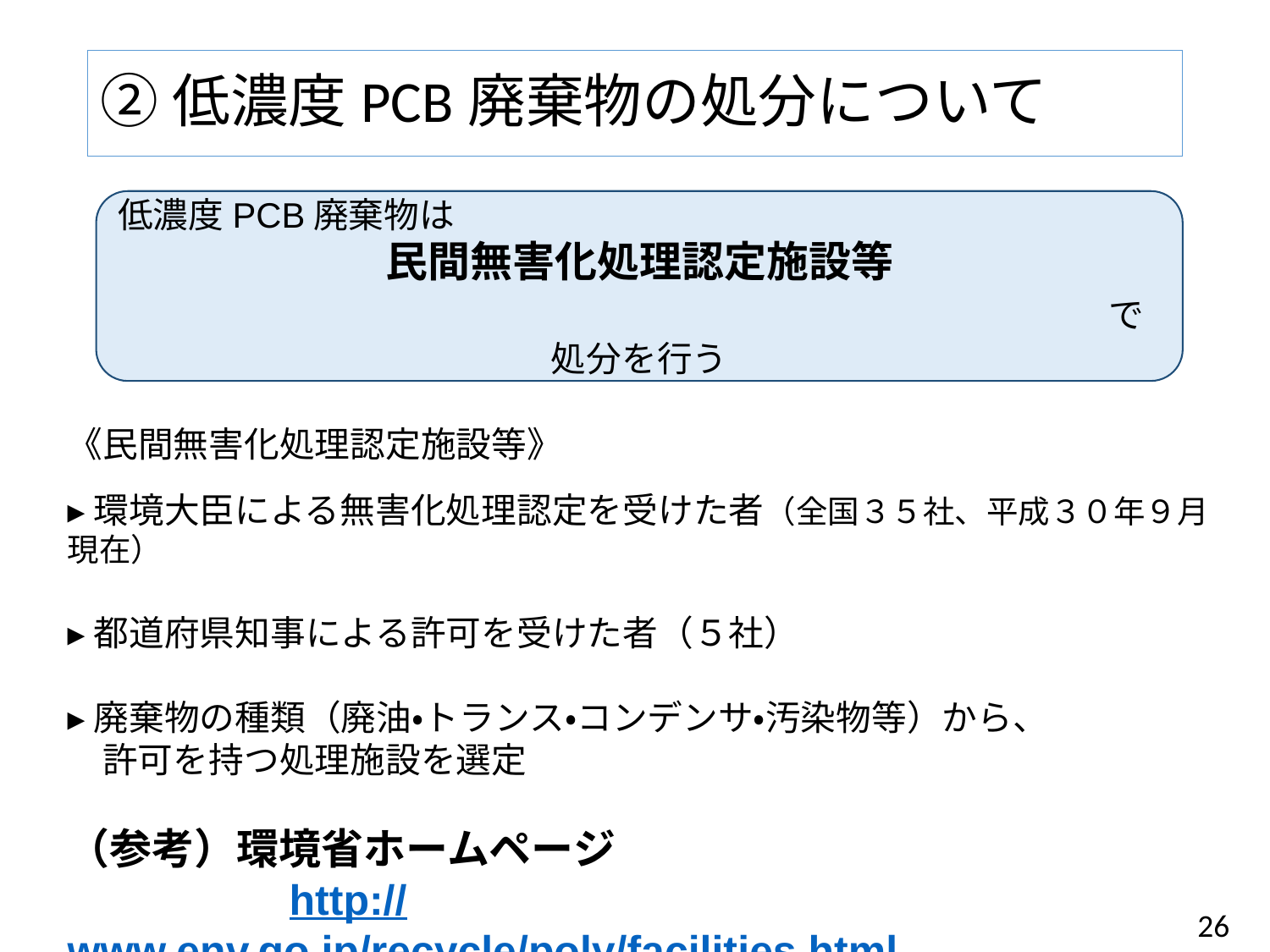

# ②低濃度PCB廃棄物の処分について
低濃度PCB廃棄物は
民間無害化処理認定施設等
　　　　　　　　　　　　　　　　　　　　　　　で処分を行う
《民間無害化処理認定施設等》

▸環境大臣による無害化処理認定を受けた者（全国３５社、平成３０年９月現在）

▸都道府県知事による許可を受けた者（５社）

▸廃棄物の種類（廃油・トランス・コンデンサ・汚染物等）から、
　許可を持つ処理施設を選定

（参考）環境省ホームページ
　　　　　http://www.env.go.jp/recycle/poly/facilities.html